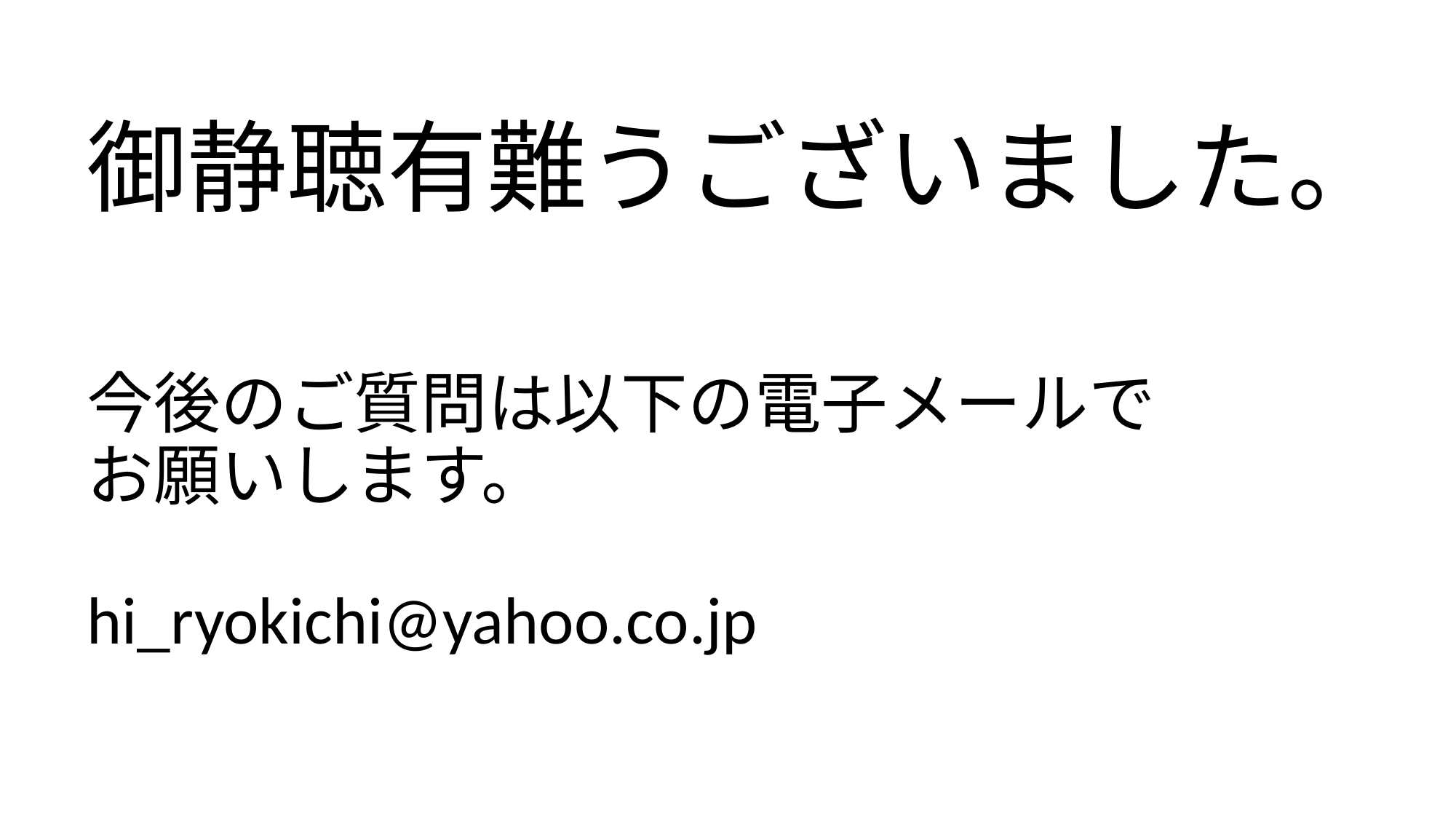

# 御静聴有難うございました。 今後のご質問は以下の電子メールで お願いします。 hi_ryokichi@yahoo.co.jp